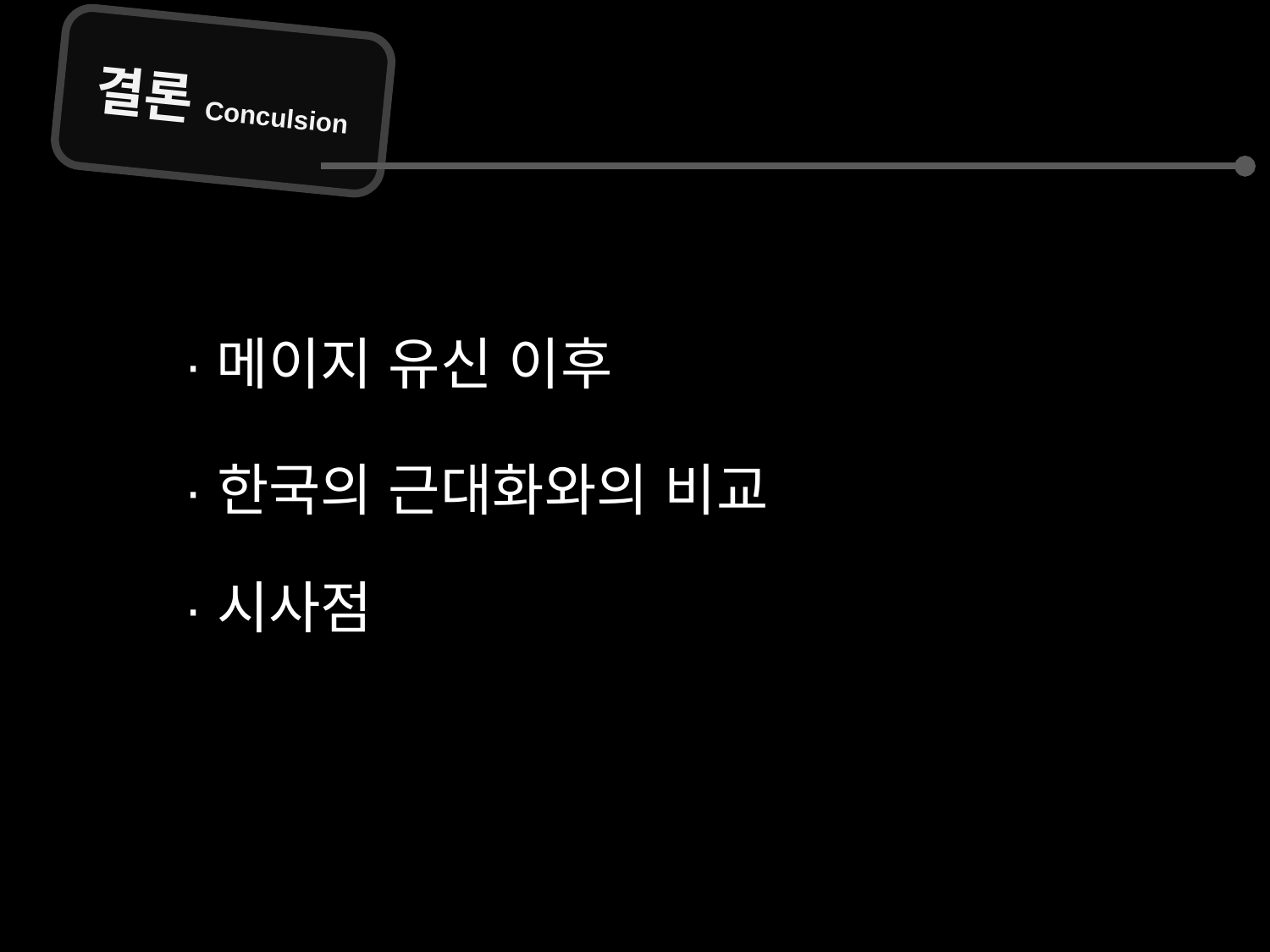

결론Conculsion
·메이지 유신 이후
·한국의 근대화와의 비교
·시사점